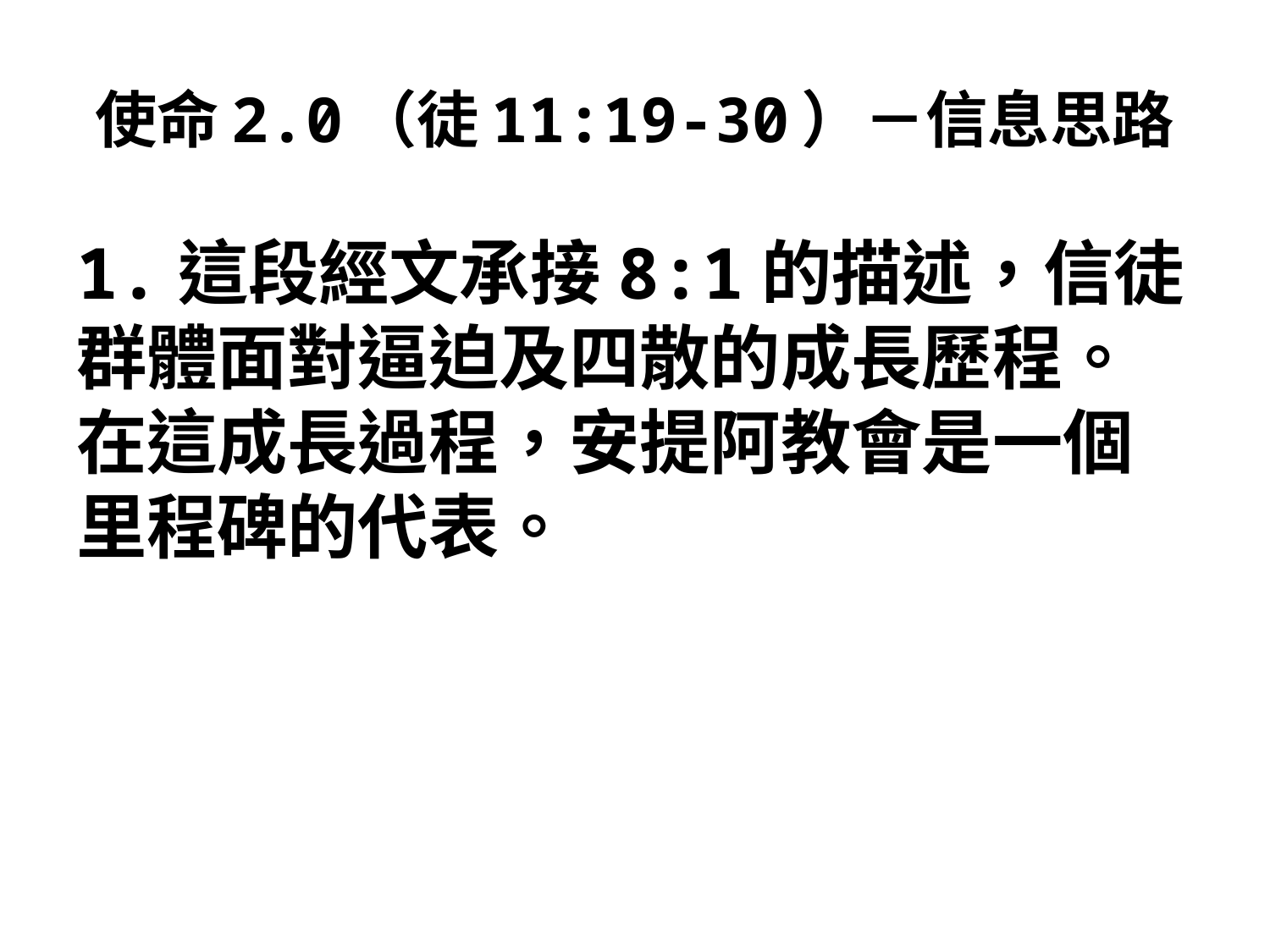

# 使命2.0（徒11:19-30）－信息思路
1.這段經文承接8:1的描述，信徒群體面對逼迫及四散的成長歷程。在這成長過程，安提阿教會是一個里程碑的代表。